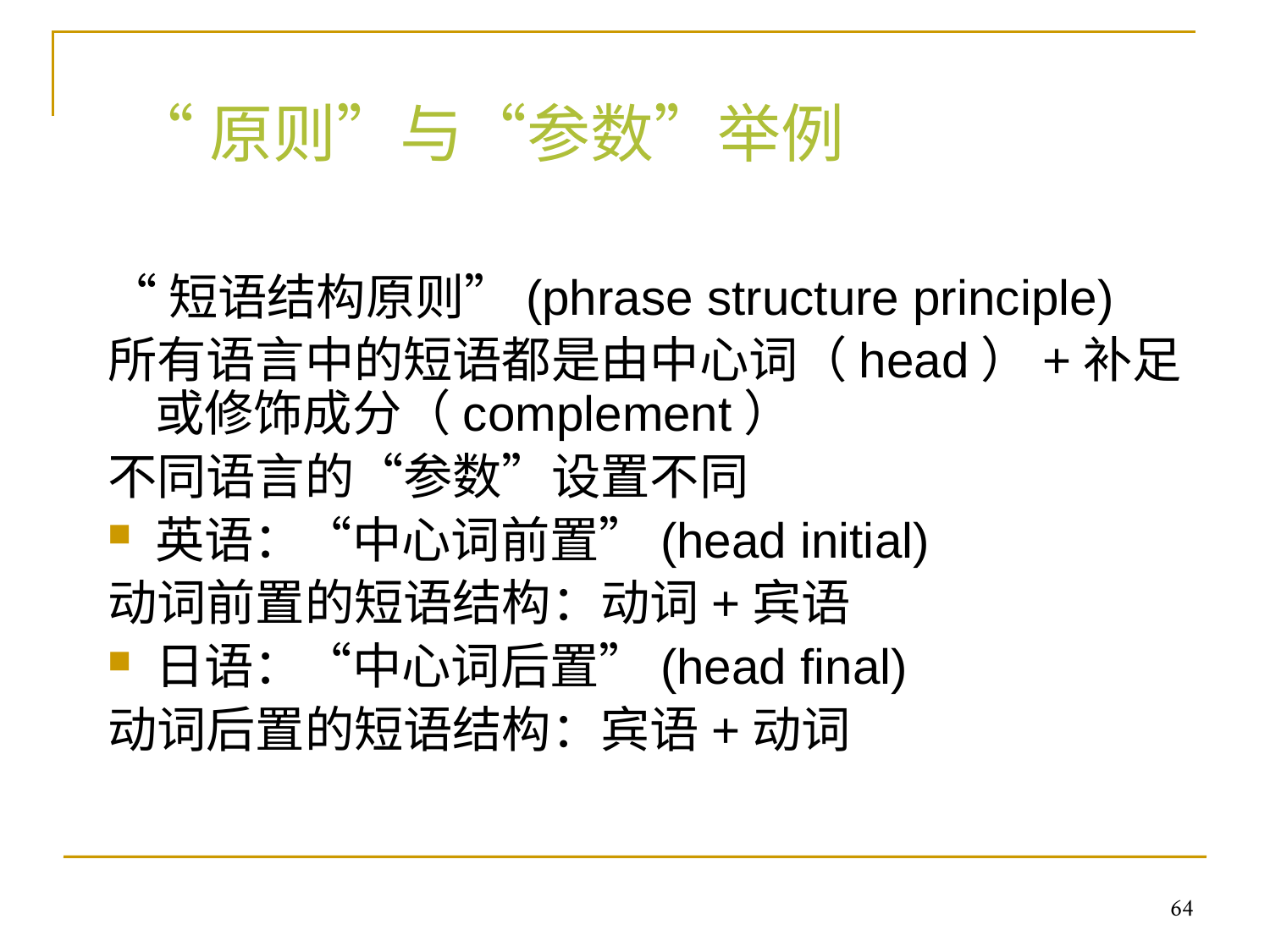

# “原则”与“参数”举例
“短语结构原则”(phrase structure principle)
所有语言中的短语都是由中心词（head）+补足或修饰成分（complement）
不同语言的“参数”设置不同
英语：“中心词前置”(head initial)
动词前置的短语结构：动词+宾语
日语：“中心词后置”(head final)
动词后置的短语结构：宾语+动词
64